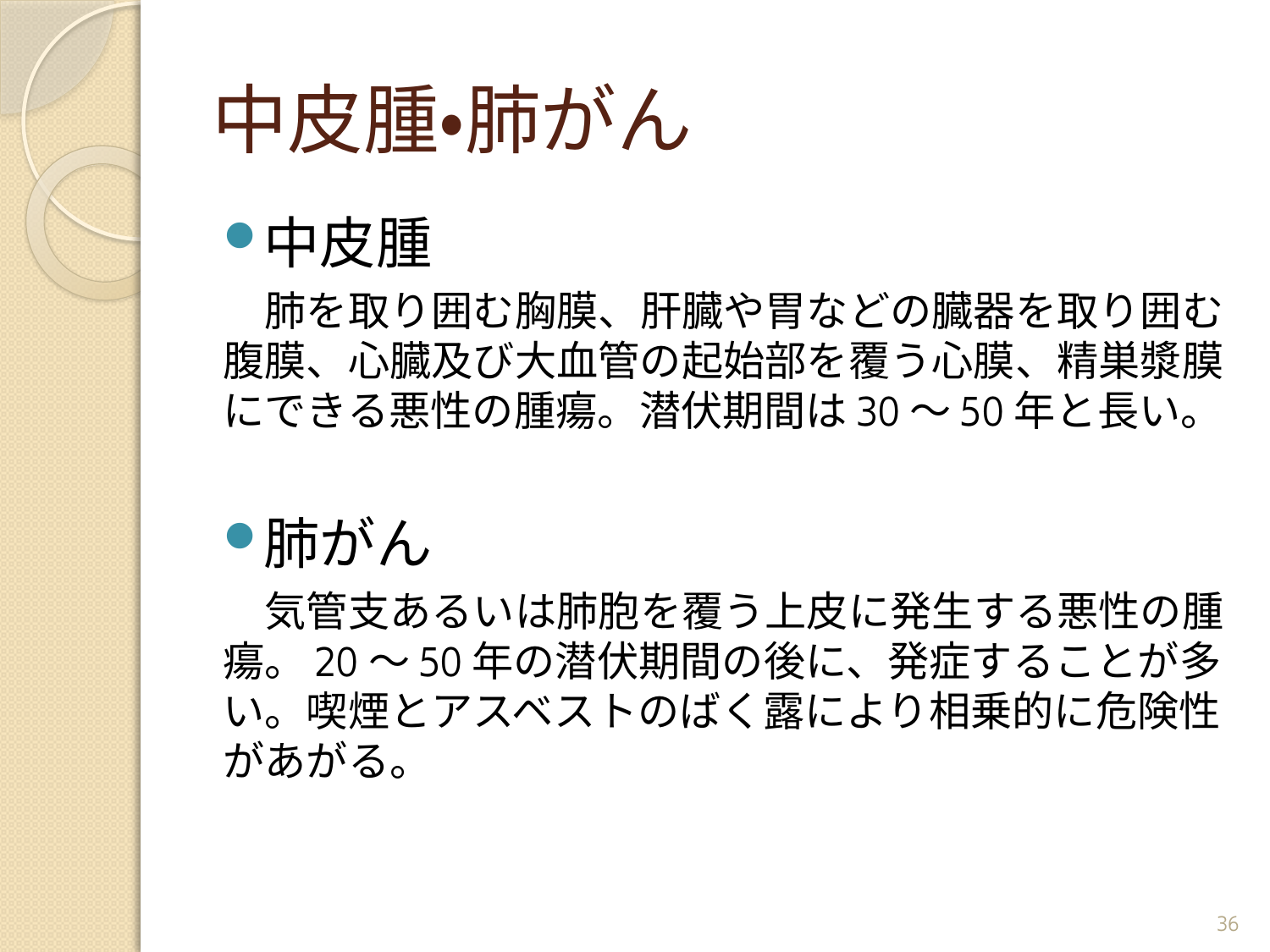

# 中皮腫・肺がん
中皮腫
　肺を取り囲む胸膜、肝臓や胃などの臓器を取り囲む腹膜、心臓及び大血管の起始部を覆う心膜、精巣漿膜にできる悪性の腫瘍。潜伏期間は30～50年と長い。

肺がん
　気管支あるいは肺胞を覆う上皮に発生する悪性の腫瘍。20～50年の潜伏期間の後に、発症することが多い。喫煙とアスベストのばく露により相乗的に危険性があがる。

36